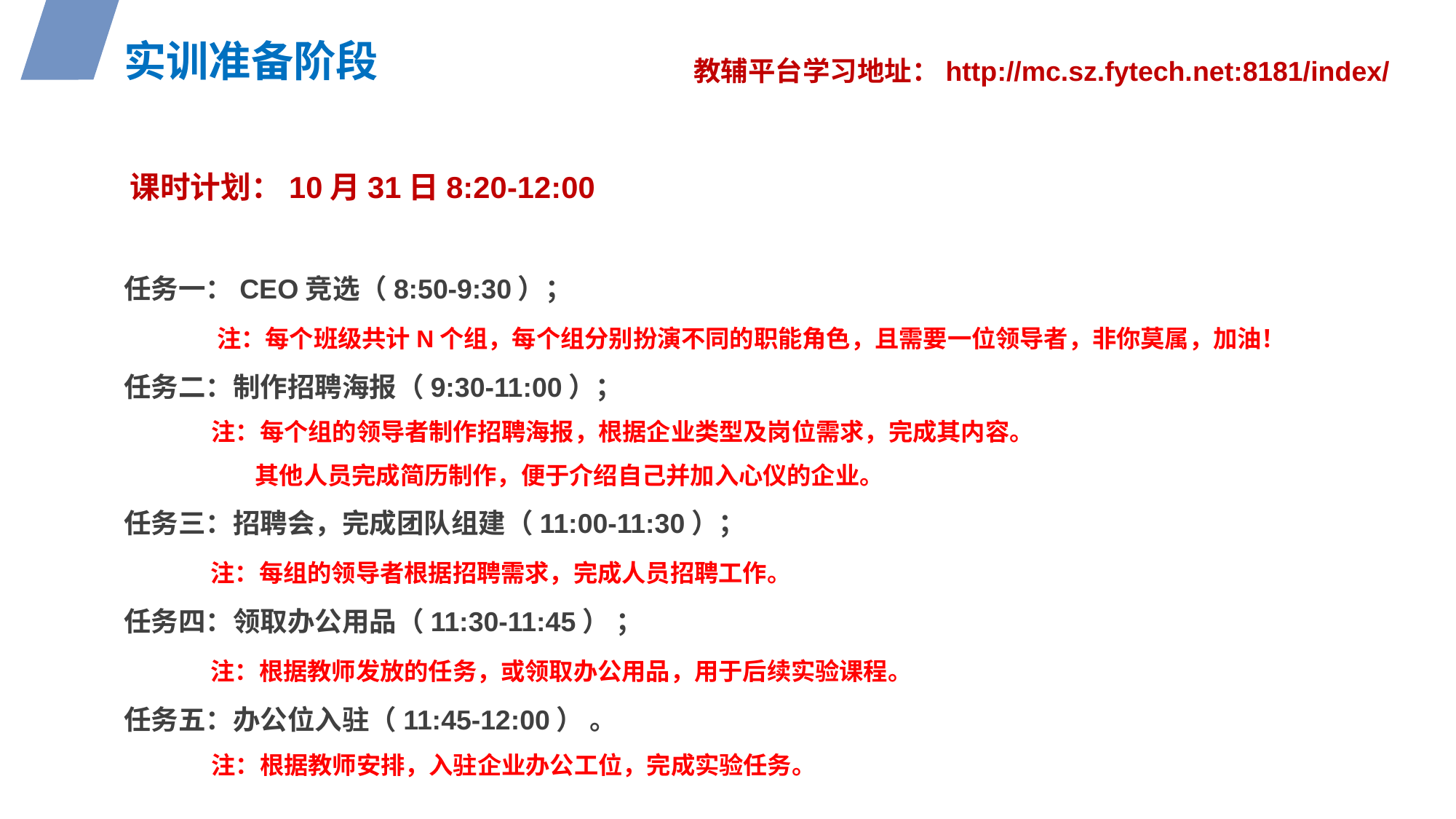

实训准备阶段
教辅平台学习地址：http://mc.sz.fytech.net:8181/index/
课时计划：10月31日8:20-12:00
任务一：CEO竞选（8:50-9:30）；
              注：每个班级共计N个组，每个组分别扮演不同的职能角色，且需要一位领导者，非你莫属，加油！
任务二：制作招聘海报（9:30-11:00）；
               注：每个组的领导者制作招聘海报，根据企业类型及岗位需求，完成其内容。
                       其他人员完成简历制作，便于介绍自己并加入心仪的企业。
任务三：招聘会，完成团队组建（11:00-11:30）；
             注：每组的领导者根据招聘需求，完成人员招聘工作。
任务四：领取办公用品（11:30-11:45） ；
             注：根据教师发放的任务，或领取办公用品，用于后续实验课程。
任务五：办公位入驻（11:45-12:00） 。
               注：根据教师安排，入驻企业办公工位，完成实验任务。